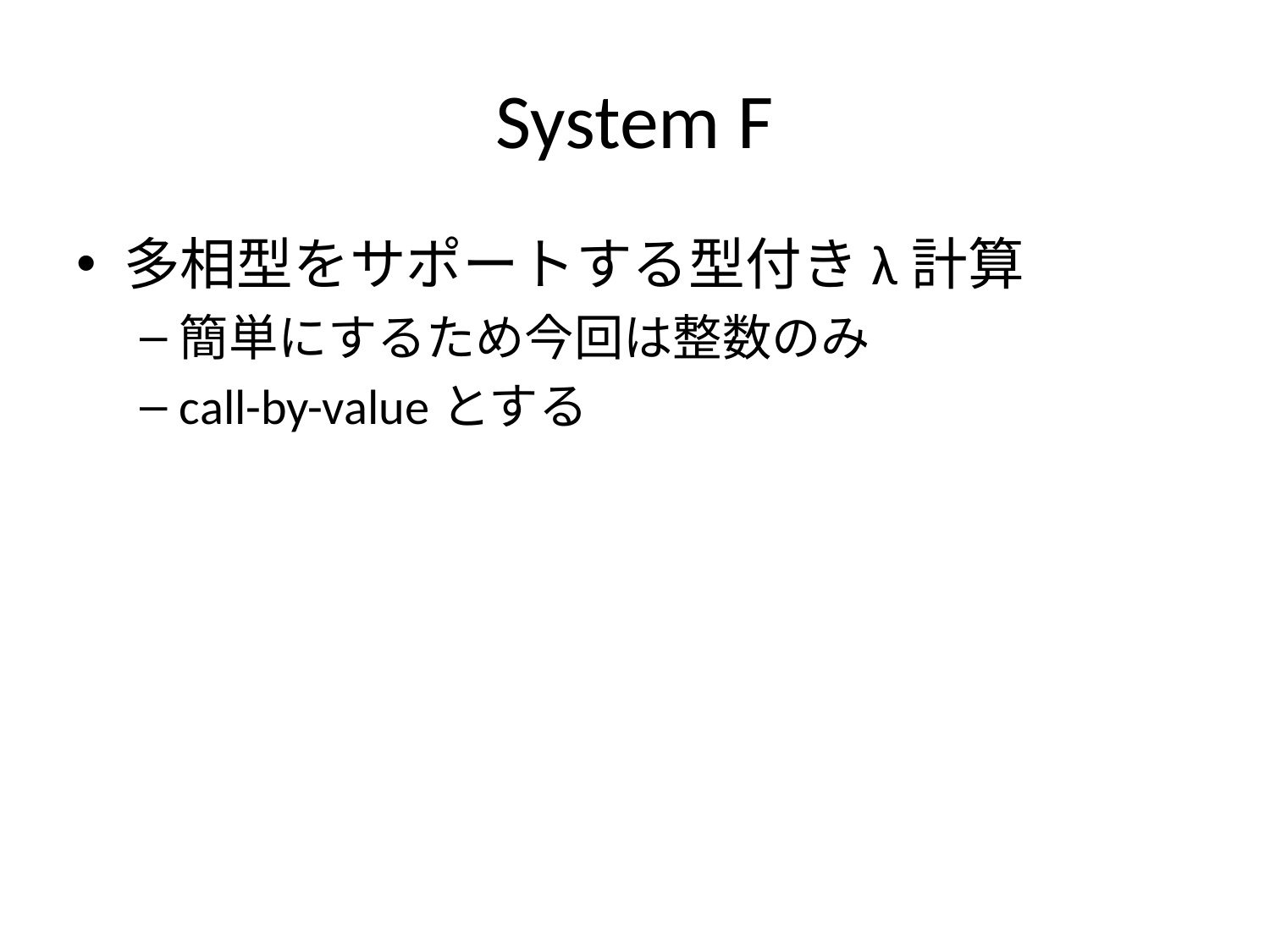

# System F
多相型をサポートする型付きλ計算
簡単にするため今回は整数のみ
call-by-valueとする